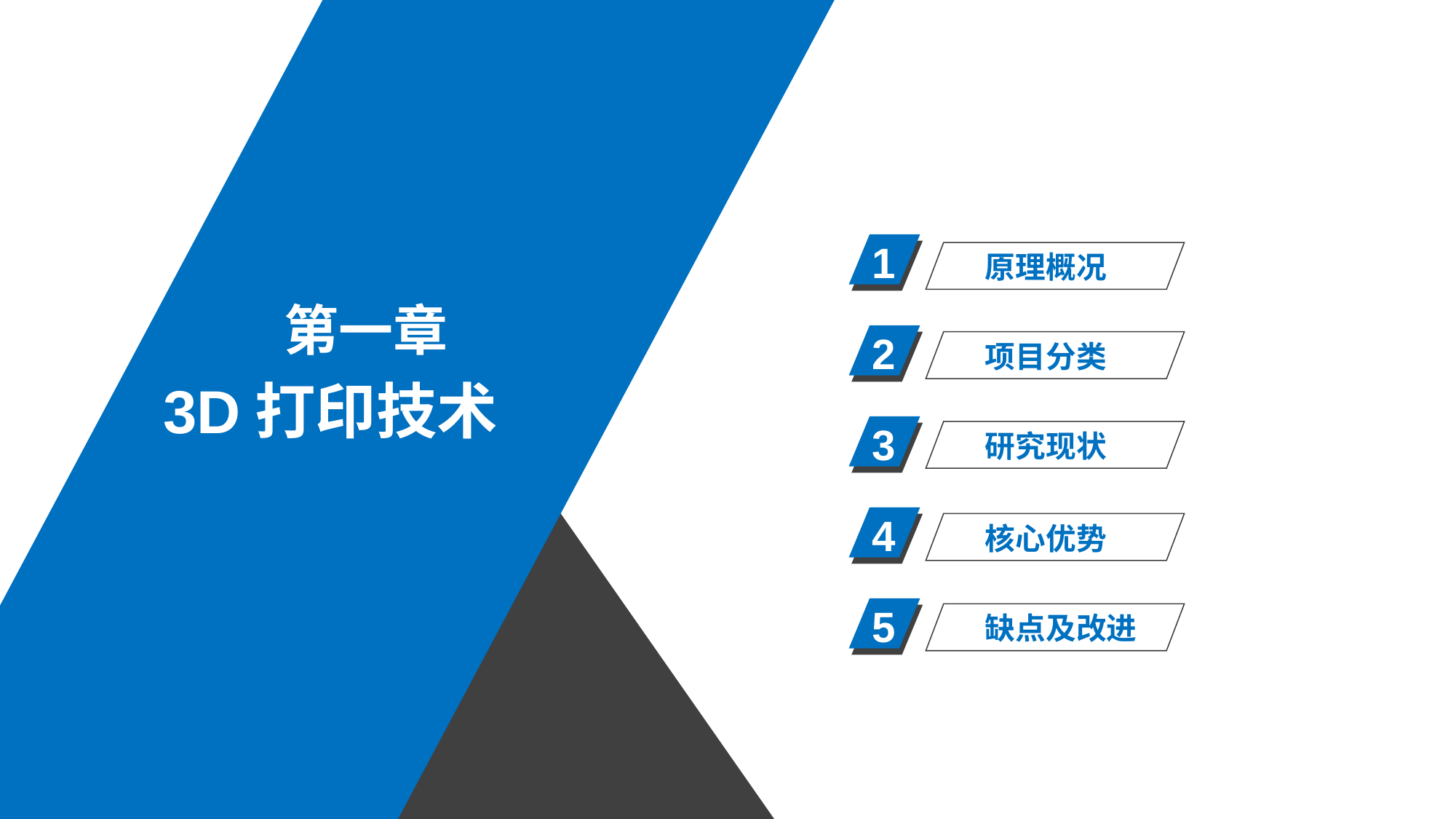

1

原理概况
第一章
2

项目分类
3D打印技术
3

研究现状
4

核心优势
5

缺点及改进